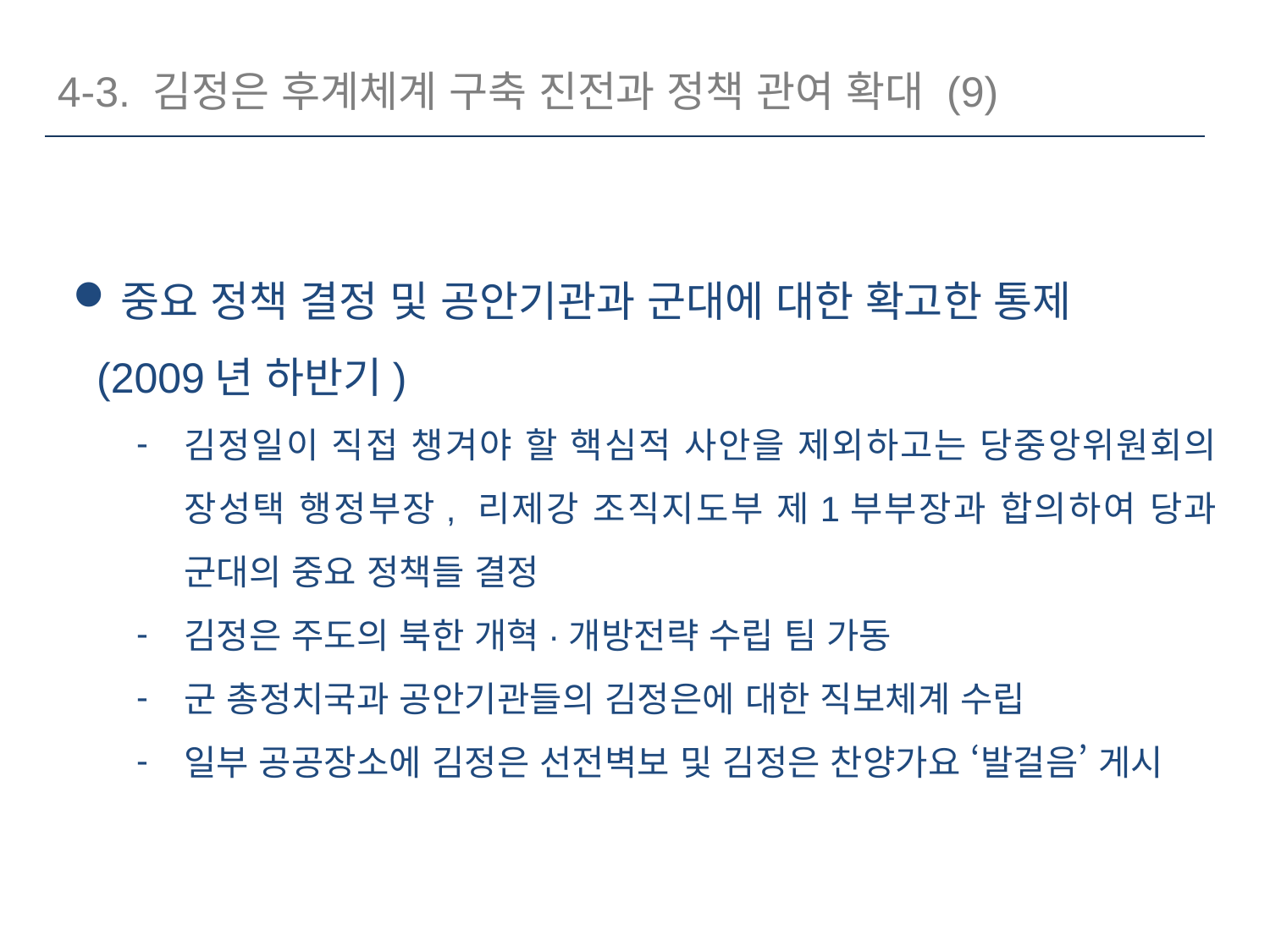

4-3. 김정은 후계체계 구축 진전과 정책 관여 확대 (9)
중요 정책 결정 및 공안기관과 군대에 대한 확고한 통제
  (2009년 하반기)
김정일이 직접 챙겨야 할 핵심적 사안을 제외하고는 당중앙위원회의 장성택 행정부장, 리제강 조직지도부 제1부부장과 합의하여 당과 군대의 중요 정책들 결정
김정은 주도의 북한 개혁·개방전략 수립 팀 가동
군 총정치국과 공안기관들의 김정은에 대한 직보체계 수립
일부 공공장소에 김정은 선전벽보 및 김정은 찬양가요 ‘발걸음’ 게시